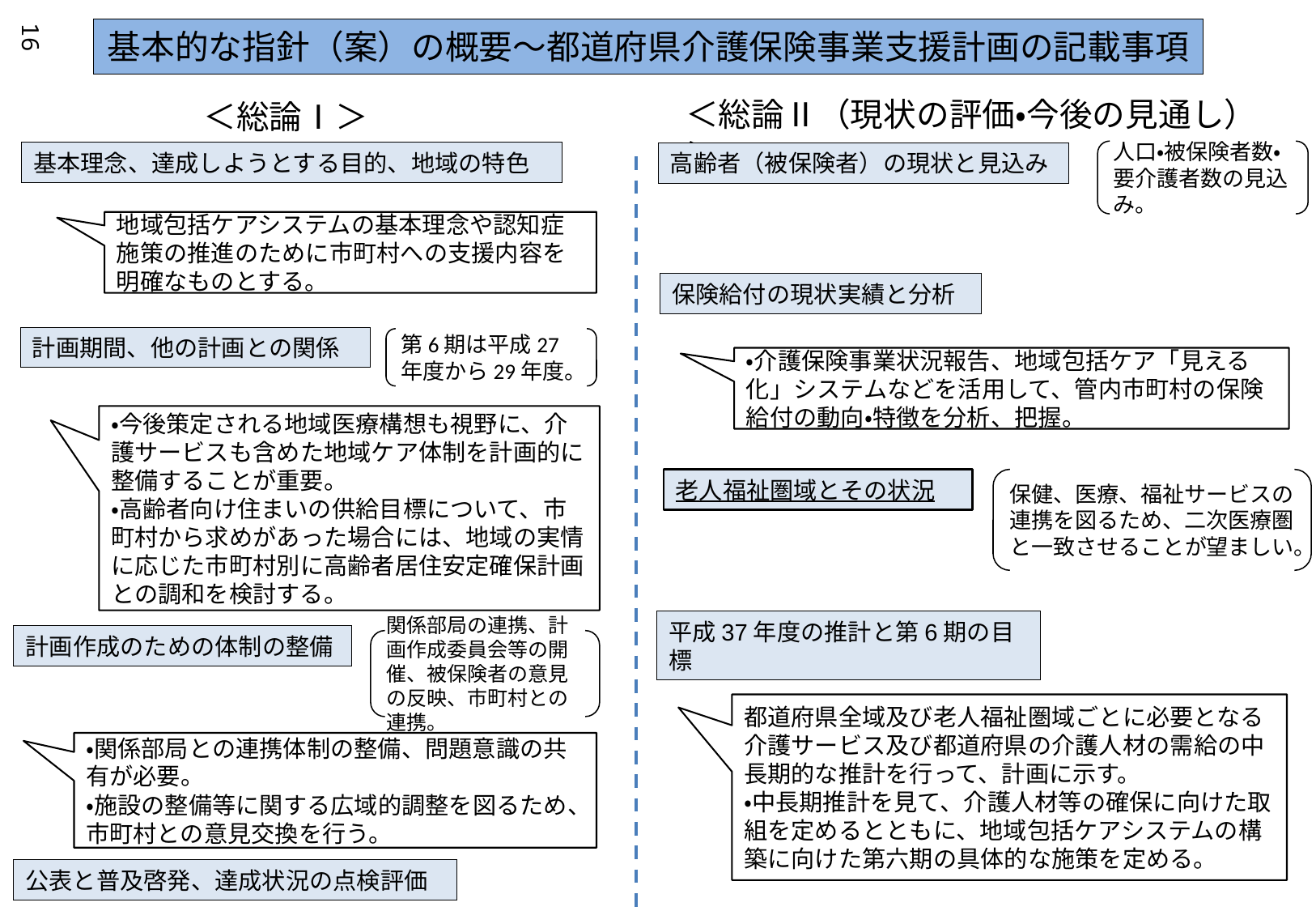

基本的な指針（案）の概要～都道府県介護保険事業支援計画の記載事項
16
＜総論Ⅱ（現状の評価・今後の見通し）＞
＜総論Ⅰ＞
人口・被保険者数・要介護者数の見込み。
基本理念、達成しようとする目的、地域の特色
高齢者（被保険者）の現状と見込み
地域包括ケアシステムの基本理念や認知症施策の推進のために市町村への支援内容を明確なものとする。
保険給付の現状実績と分析
計画期間、他の計画との関係
第6期は平成27年度から29年度。
・介護保険事業状況報告、地域包括ケア「見える化」システムなどを活用して、管内市町村の保険給付の動向・特徴を分析、把握。
・今後策定される地域医療構想も視野に、介護サービスも含めた地域ケア体制を計画的に整備することが重要。
・高齢者向け住まいの供給目標について、市町村から求めがあった場合には、地域の実情に応じた市町村別に高齢者居住安定確保計画との調和を検討する。
保健、医療、福祉サービスの連携を図るため、二次医療圏と一致させることが望ましい。
老人福祉圏域とその状況
平成37年度の推計と第6期の目標
計画作成のための体制の整備
関係部局の連携、計画作成委員会等の開催、被保険者の意見の反映、市町村との連携。
都道府県全域及び老人福祉圏域ごとに必要となる介護サービス及び都道府県の介護人材の需給の中長期的な推計を行って、計画に示す。
・中長期推計を見て、介護人材等の確保に向けた取組を定めるとともに、地域包括ケアシステムの構築に向けた第六期の具体的な施策を定める。
・関係部局との連携体制の整備、問題意識の共有が必要。
・施設の整備等に関する広域的調整を図るため、市町村との意見交換を行う。
公表と普及啓発、達成状況の点検評価